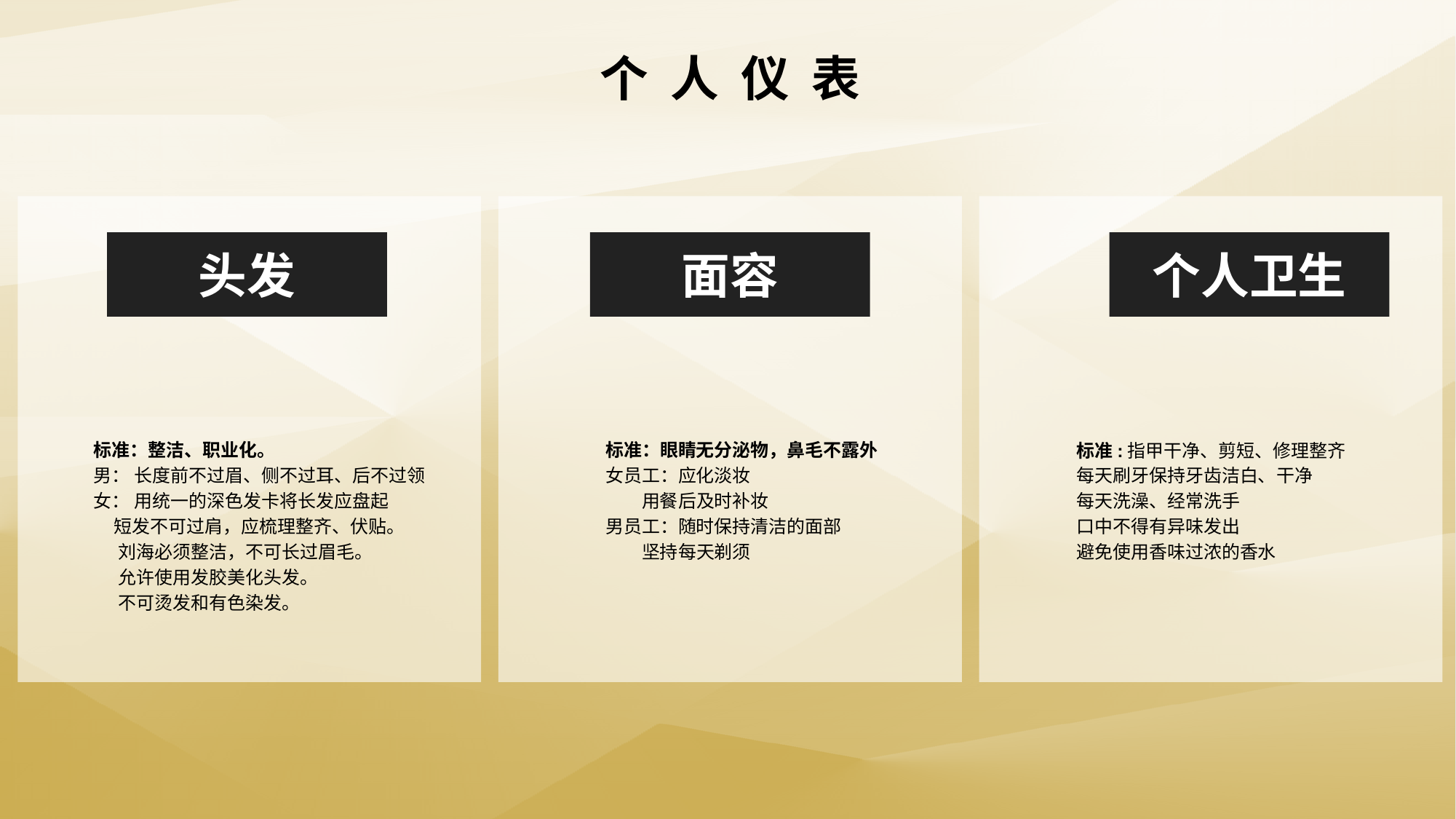

个  人  仪  表

头发
面容
个人卫生
标准：整洁、职业化。
男： 长度前不过眉、侧不过耳、后不过领
女： 用统一的深色发卡将长发应盘起
    短发不可过肩，应梳理整齐、伏贴。
     刘海必须整洁，不可长过眉毛。
     允许使用发胶美化头发。
     不可烫发和有色染发。
标准：眼睛无分泌物，鼻毛不露外
女员工：应化淡妆
        用餐后及时补妆
男员工：随时保持清洁的面部
        坚持每天剃须

标准:指甲干净、剪短、修理整齐
每天刷牙保持牙齿洁白、干净
每天洗澡、经常洗手
口中不得有异味发出
避免使用香味过浓的香水